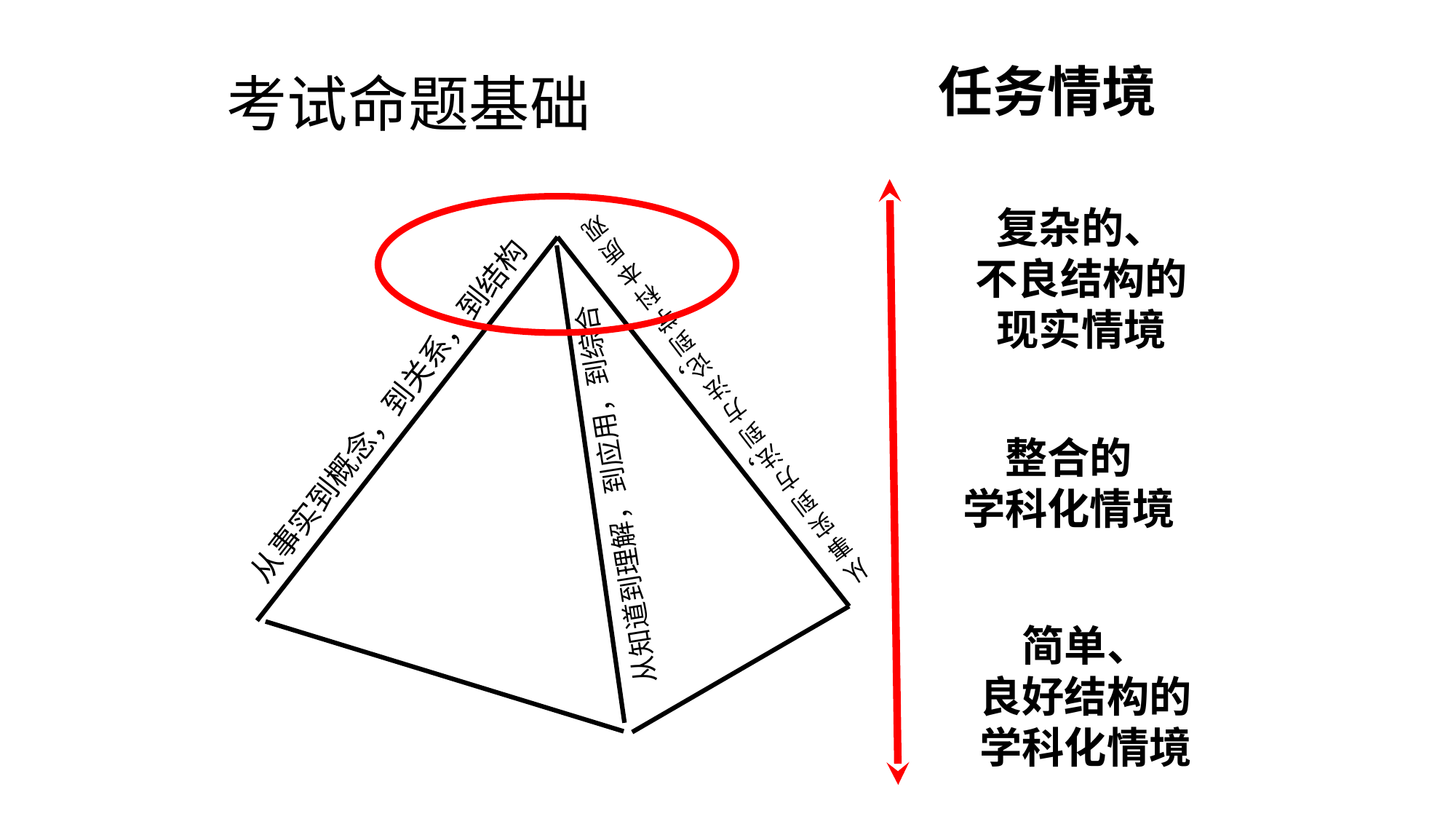

任务情境
# 考试命题基础

从事实到方法，到方法论，到学科本质观

从知道到理解，到应用，到综合

从事实到概念，到关系，到结构

复杂的、
不良结构的
现实情境

整合的
学科化情境
简单、
良好结构的
学科化情境